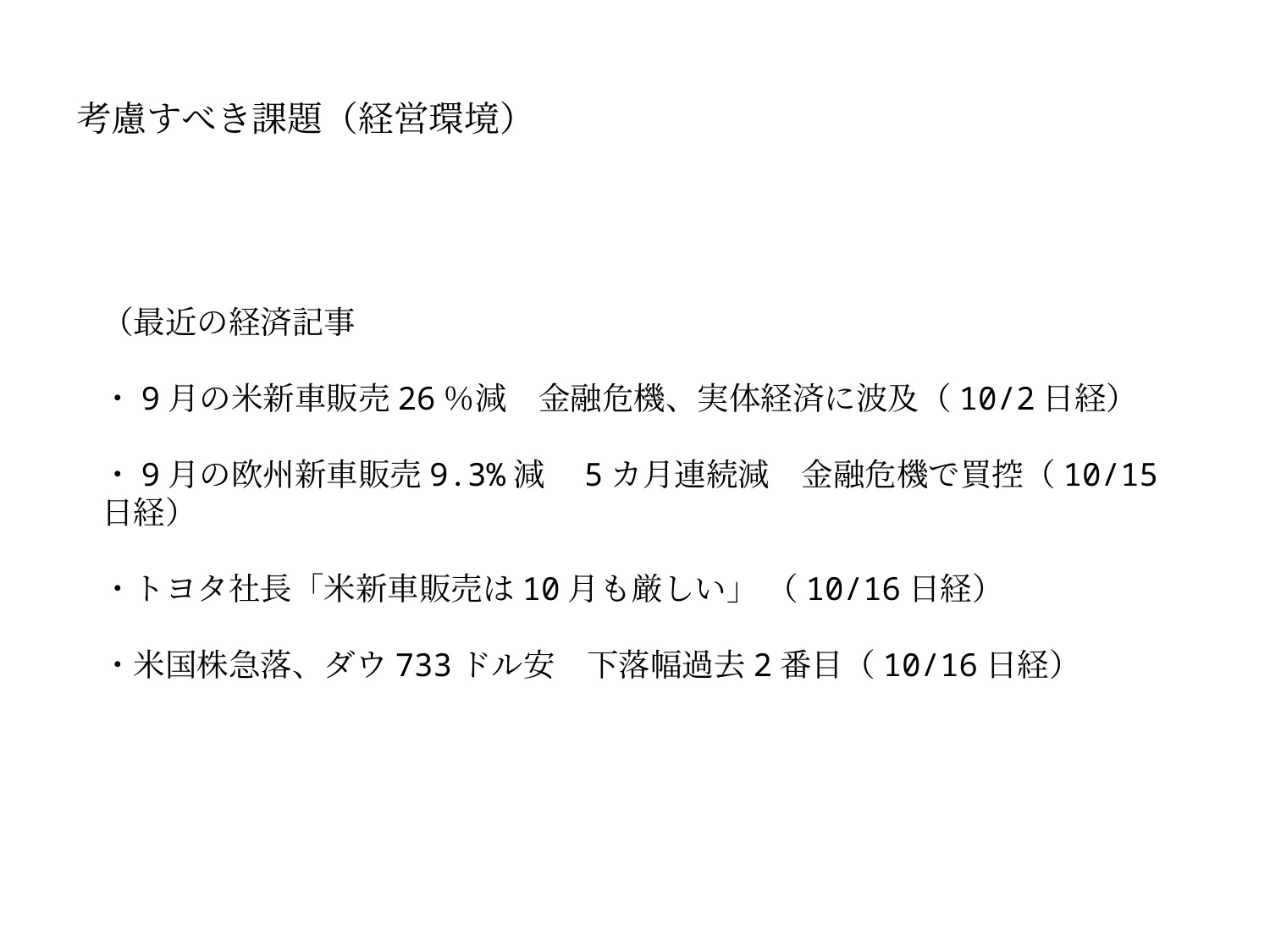

# 考慮すべき課題（経営環境）

（最近の経済記事

・9月の米新車販売26％減　金融危機、実体経済に波及（10/2日経）

・9月の欧州新車販売9.3%減　5カ月連続減　金融危機で買控（10/15日経）

・トヨタ社長「米新車販売は10月も厳しい」 （10/16日経）

・米国株急落、ダウ733ドル安　下落幅過去2番目（10/16日経）